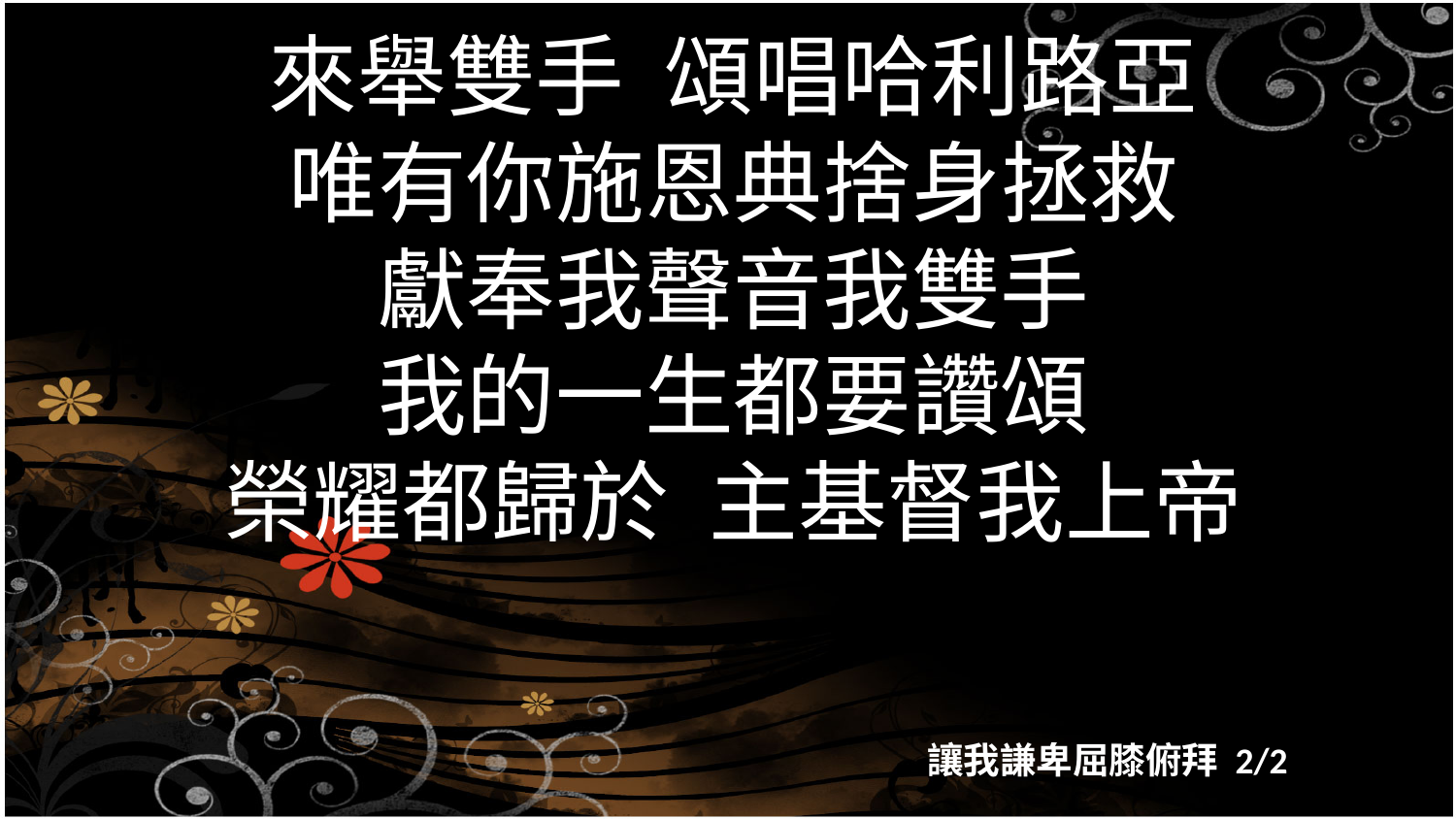

來舉雙手  頌唱哈利路亞
唯有你施恩典捨身拯救
獻奉我聲音我雙手
我的一生都要讚頌
榮耀都歸於  主基督我上帝
讓我謙卑屈膝俯拜 2/2